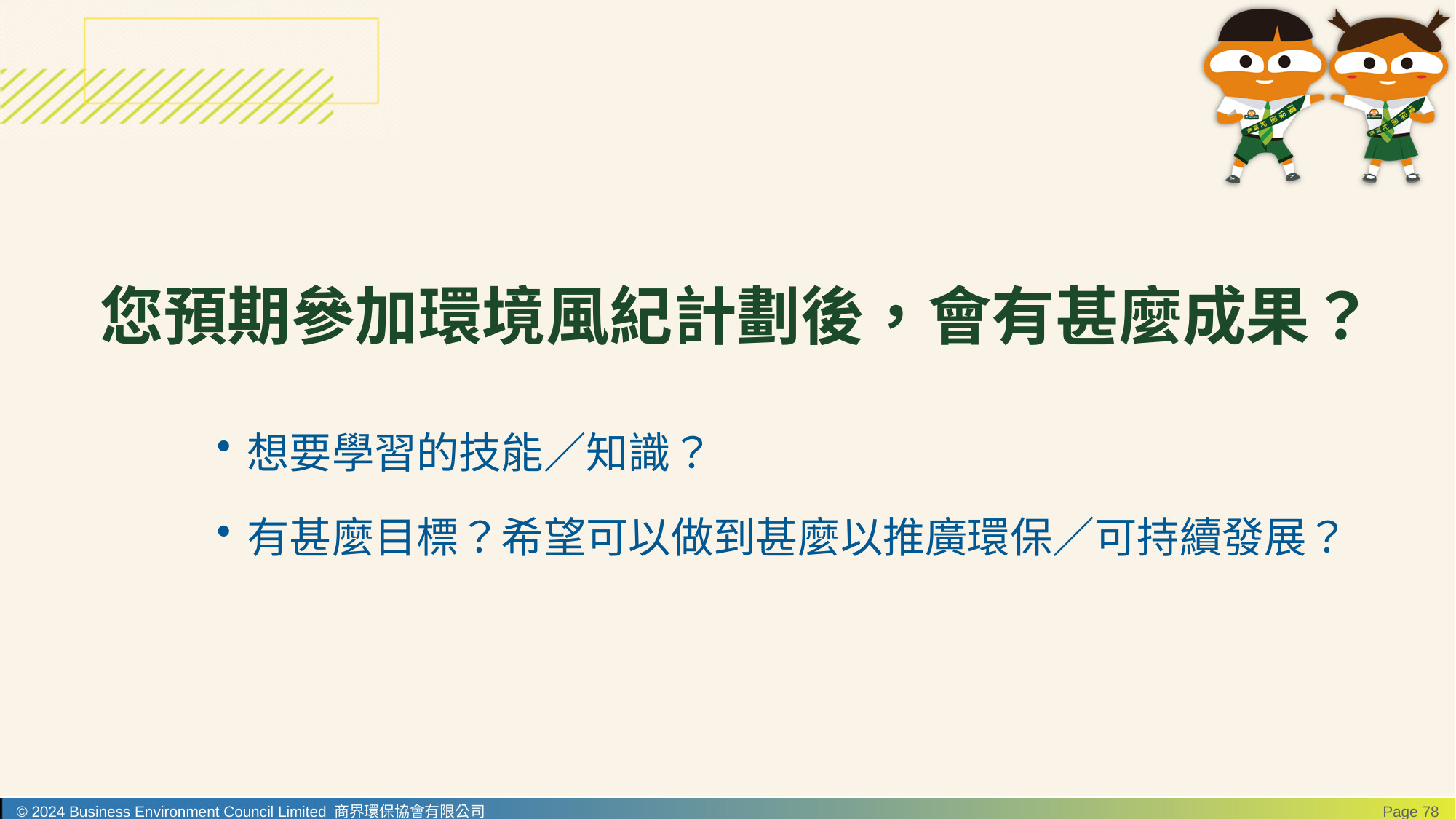

您預期參加環境風紀計劃後，會有甚麼成果？
想要學習的技能／知識？
有甚麼目標？希望可以做到甚麼以推廣環保／可持續發展？
© 2024 Business Environment Council Limited 商界環保協會有限公司
Page 78